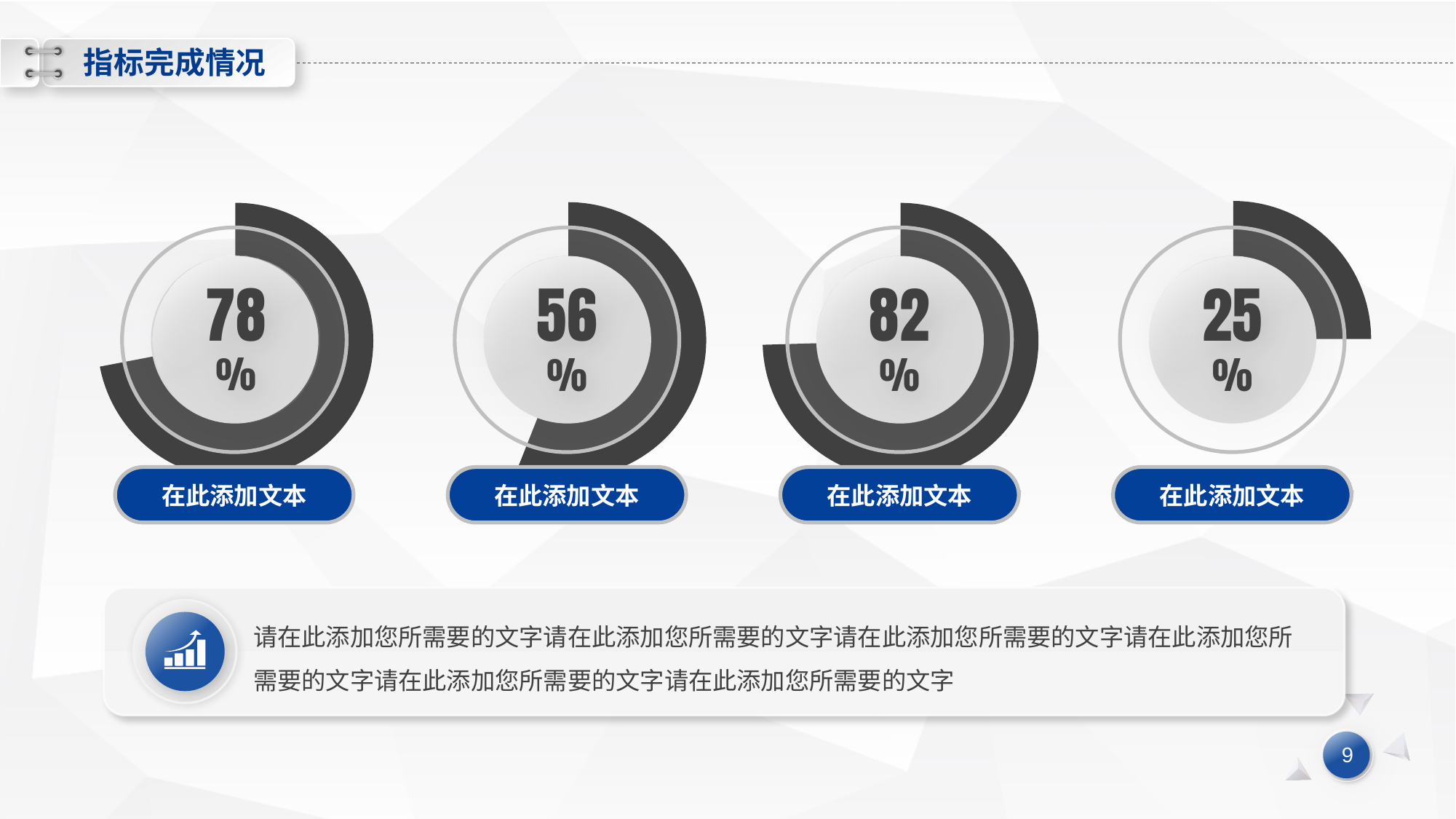

指标完成情况

### Chart

| Category | 销售额 |
|---|---|
| 第一季度 | 0.72 |
| 第二季度 | 0.28 |
78%

### Chart

| Category | 销售额 |
|---|---|
| 第一季度 | 0.56 |
| 第二季度 | 0.44 |
56%

### Chart

| Category | 销售额 |
|---|---|
| 第一季度 | 0.82 |
| 第二季度 | 0.28 |
82%

### Chart

| Category | 销售额 |
|---|---|
| 第一季度 | 0.25 |
| 第二季度 | 0.75 |
25%

在此添加文本

在此添加文本

在此添加文本

在此添加文本

请在此添加您所需要的文字请在此添加您所需要的文字请在此添加您所需要的文字请在此添加您所需要的文字请在此添加您所需要的文字请在此添加您所需要的文字

9